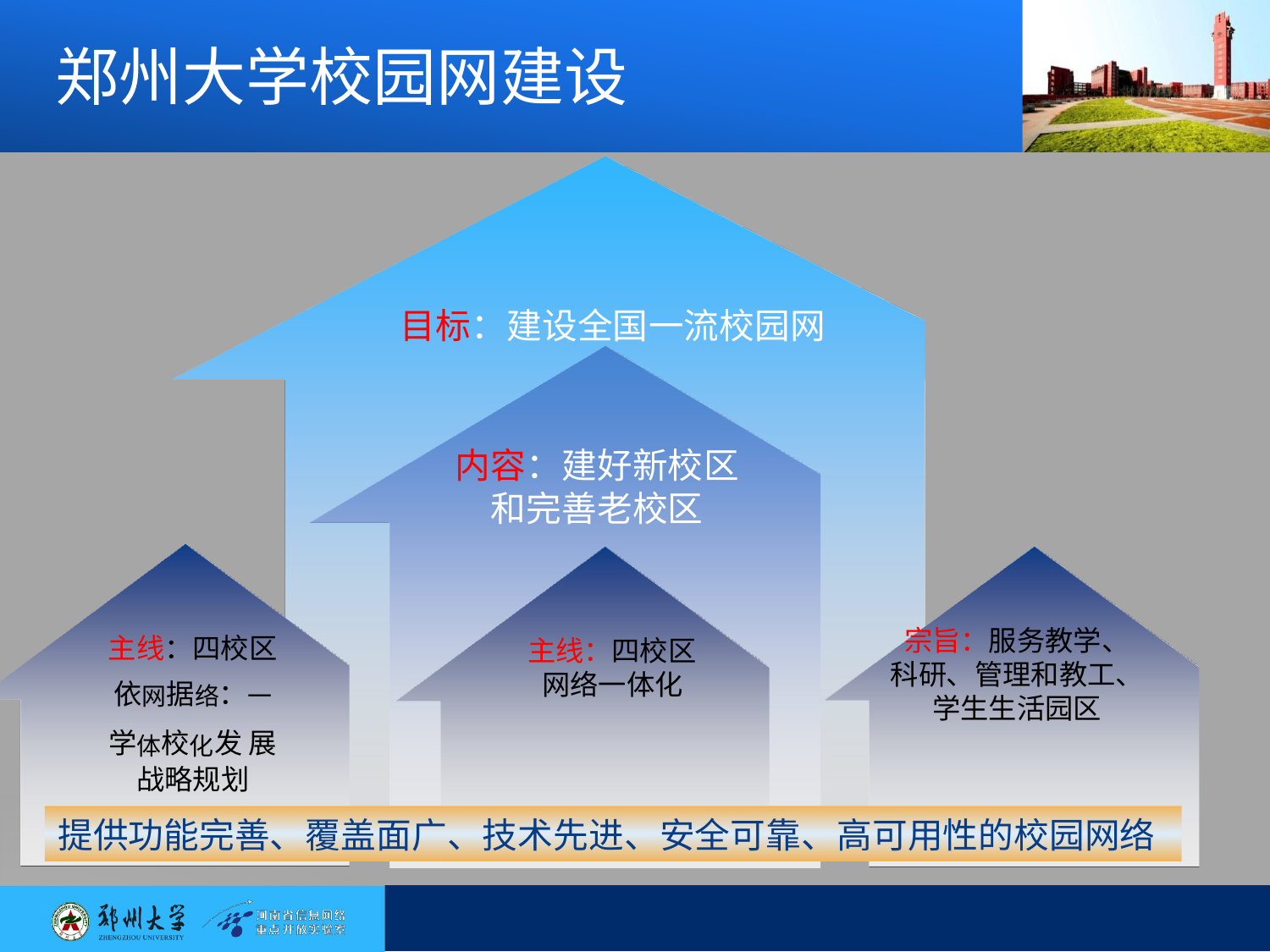

# 郑州大学校园网建设

目标：建设全国一流校园网

内容：建好新校区 和完善老校区

宗旨：服务教学、 科研、管理和教工、 学生生活园区
主线：四校区 依网据络：一学体校化发 展战略规划
主线：四校区 网络一体化

提供功能完善、覆盖面广、技术先进、安全可靠、高可用性的校园网络